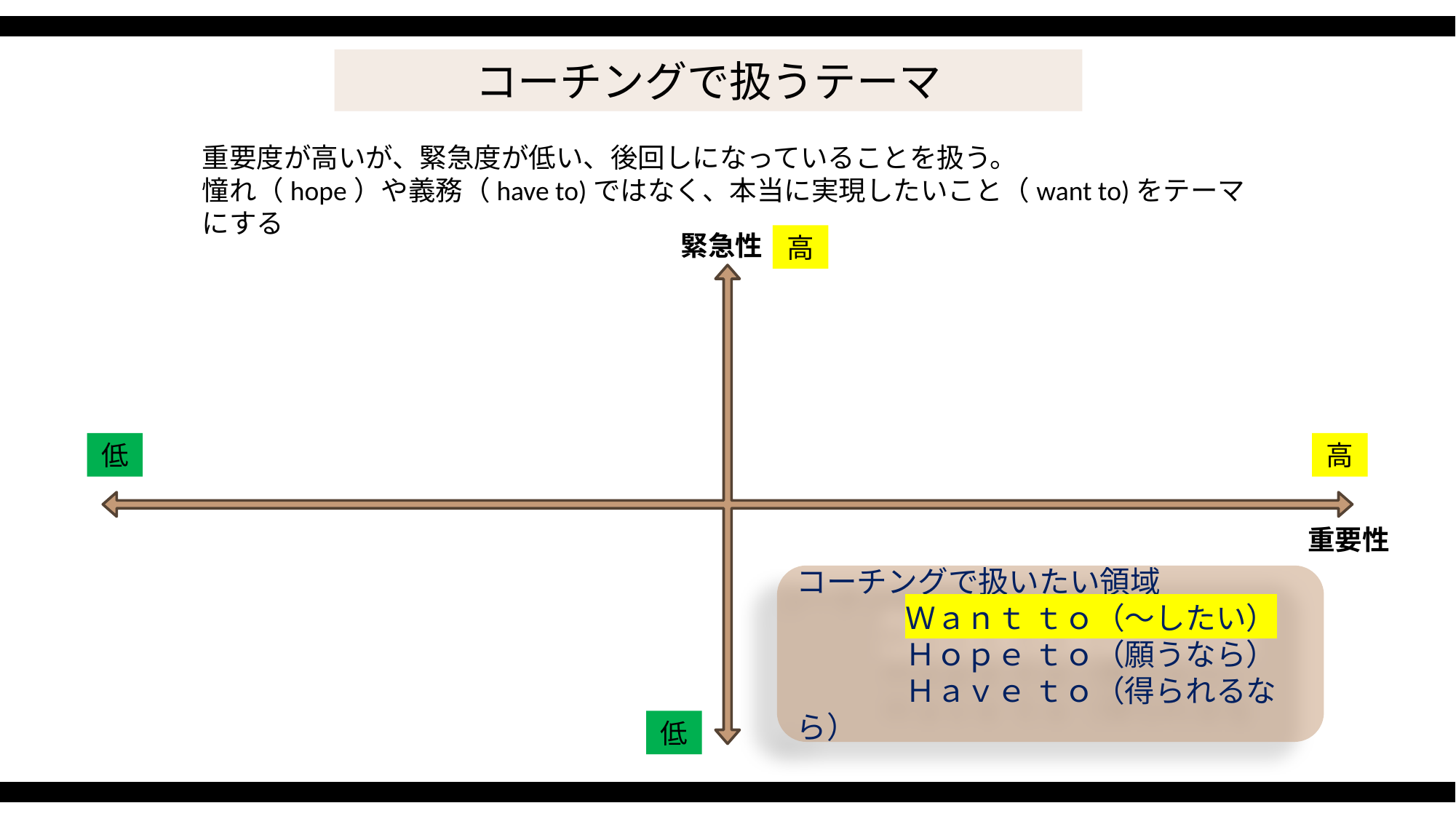

緊急性
高

低
高
重要性
コーチングで扱いたい領域
	Ｗａｎｔ ｔｏ（～したい）
	Ｈｏｐｅ ｔｏ（願うなら）
	Ｈａｖｅ ｔｏ（得られるなら）
低

コーチングで扱うテーマ
重要度が高いが、緊急度が低い、後回しになっていることを扱う。
憧れ（hope）や義務（have to)ではなく、本当に実現したいこと（want to)をテーマにする